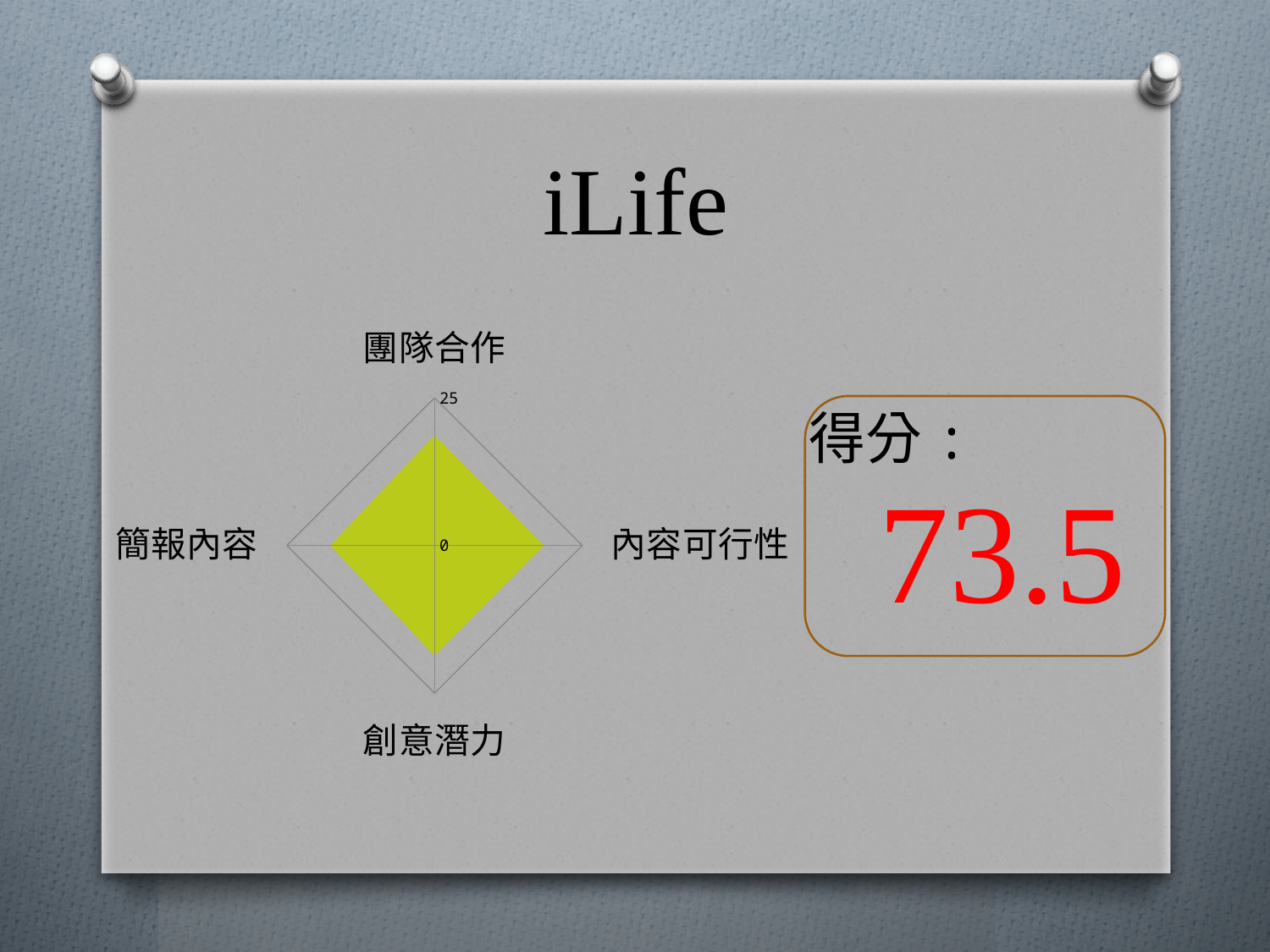

# iLife

### Chart

| Category | 給分 |
|---|---|
| 團隊合作 | 18.66 |
| 內容可行性 | 18.5 |
| 創意潛力 | 18.66 |
| 簡報內容 | 17.66 |
得分:

73.5